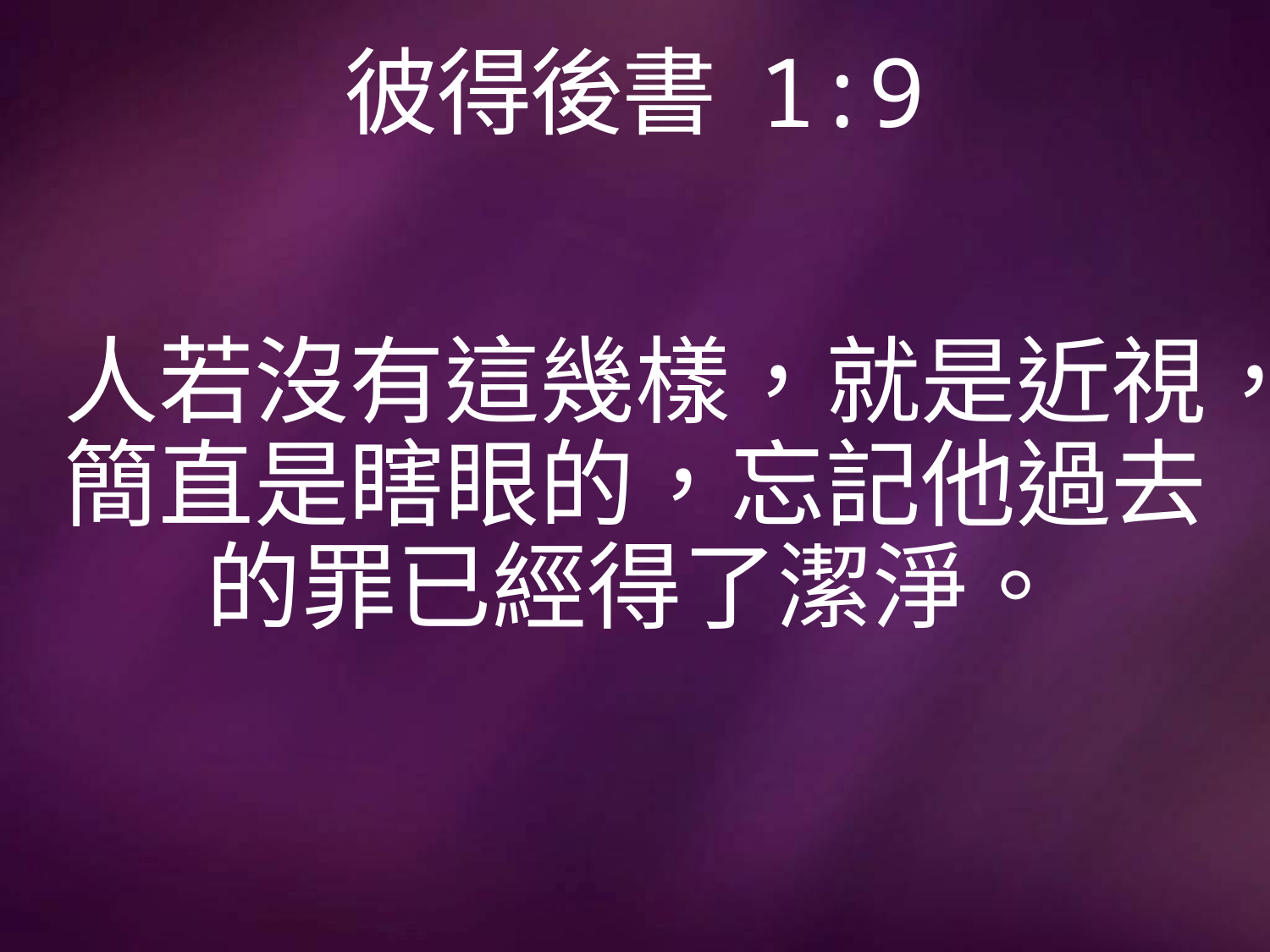

# 彼得後書 1:9
人若沒有這幾樣，就是近視，簡直是瞎眼的，忘記他過去的罪已經得了潔淨。